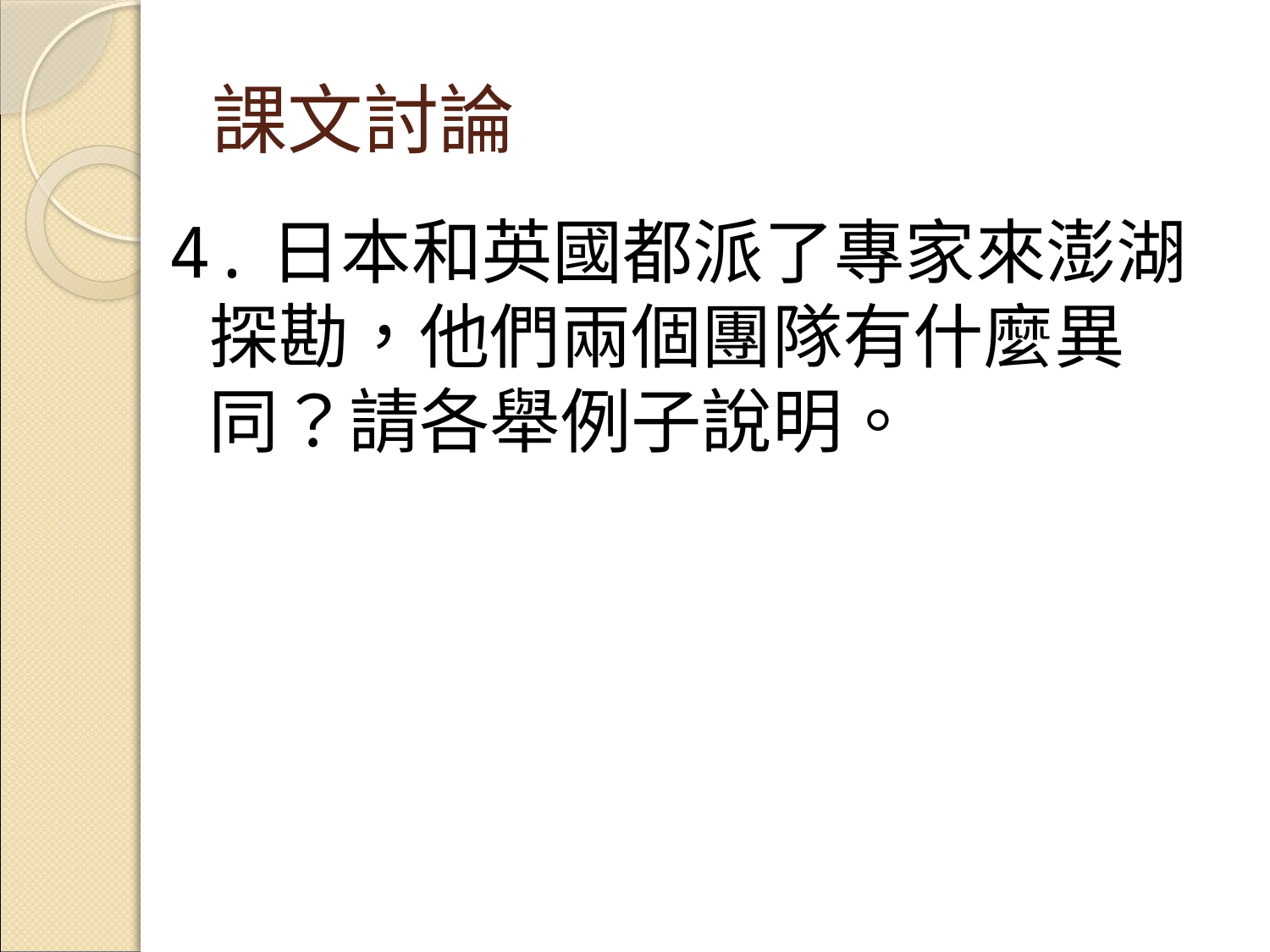

課文討論
4.日本和英國都派了專家來澎湖探勘，他們兩個團隊有什麼異同？請各舉例子說明。